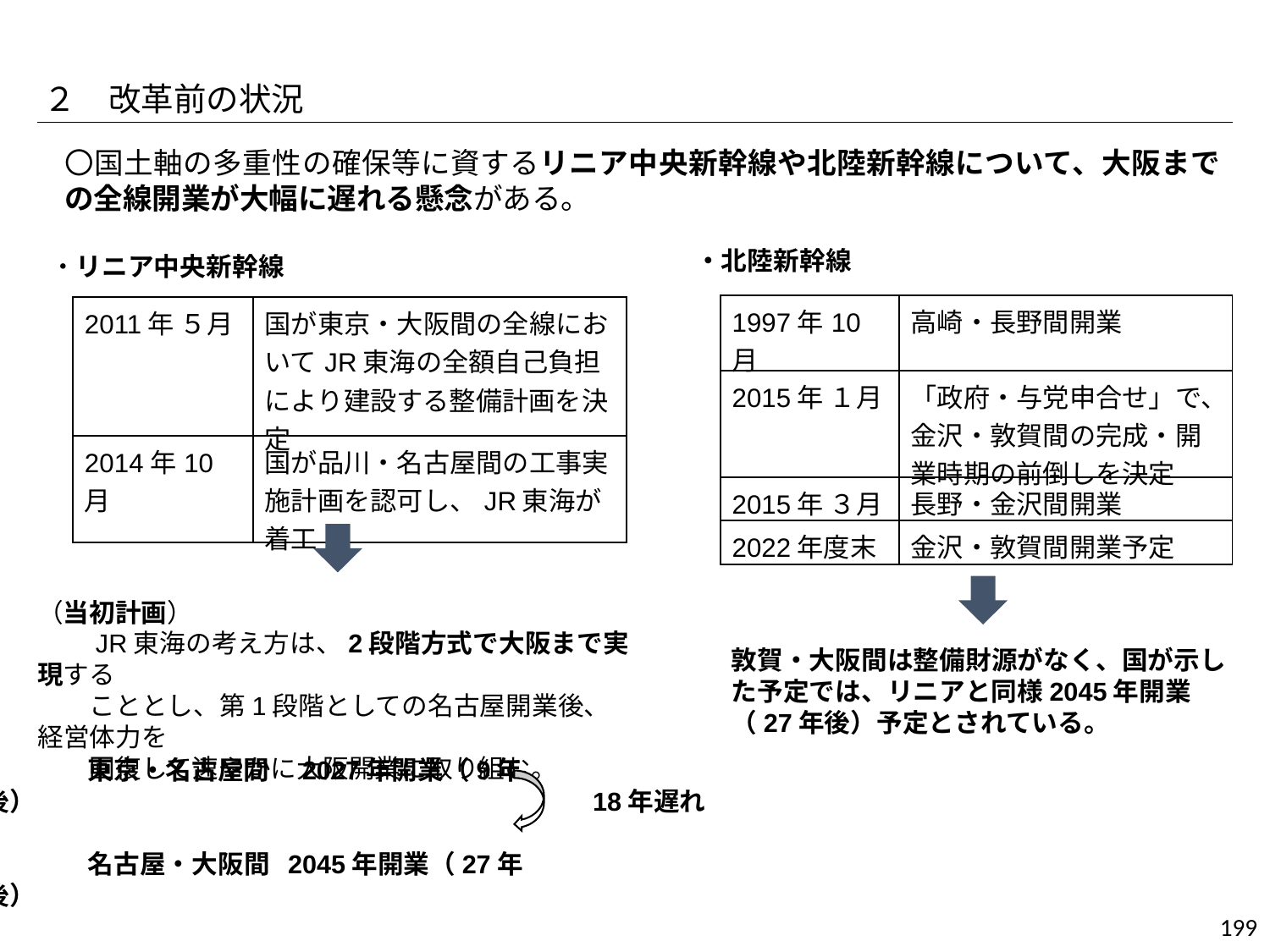

２　改革前の状況
〇国土軸の多重性の確保等に資するリニア中央新幹線や北陸新幹線について、大阪までの全線開業が大幅に遅れる懸念がある。
・北陸新幹線
・リニア中央新幹線
| 1997年10月 | 高崎・長野間開業 |
| --- | --- |
| 2015年 １月 | 「政府・与党申合せ」で、金沢・敦賀間の完成・開業時期の前倒しを決定 |
| 2015年 ３月 | 長野・金沢間開業 |
| 2022年度末 | 金沢・敦賀間開業予定 |
| 2011年 ５月 | 国が東京・大阪間の全線においてJR東海の全額自己負担により建設する整備計画を決定 |
| --- | --- |
| 2014年10月 | 国が品川・名古屋間の工事実施計画を認可し、JR東海が着工 |

（当初計画）
　　JR東海の考え方は、2段階方式で大阪まで実現する
　　こととし、第1段階としての名古屋開業後、経営体力を
　　回復して速やかに大阪開業に取り組む。

敦賀・大阪間は整備財源がなく、国が示した予定では、リニアと同様2045年開業（27年後）予定とされている。
　　　　東京・名古屋間　2027年開業（9年後）

　　　　名古屋・大阪間  2045年開業（27年後）
　　　　　　　　　18年遅れ
199